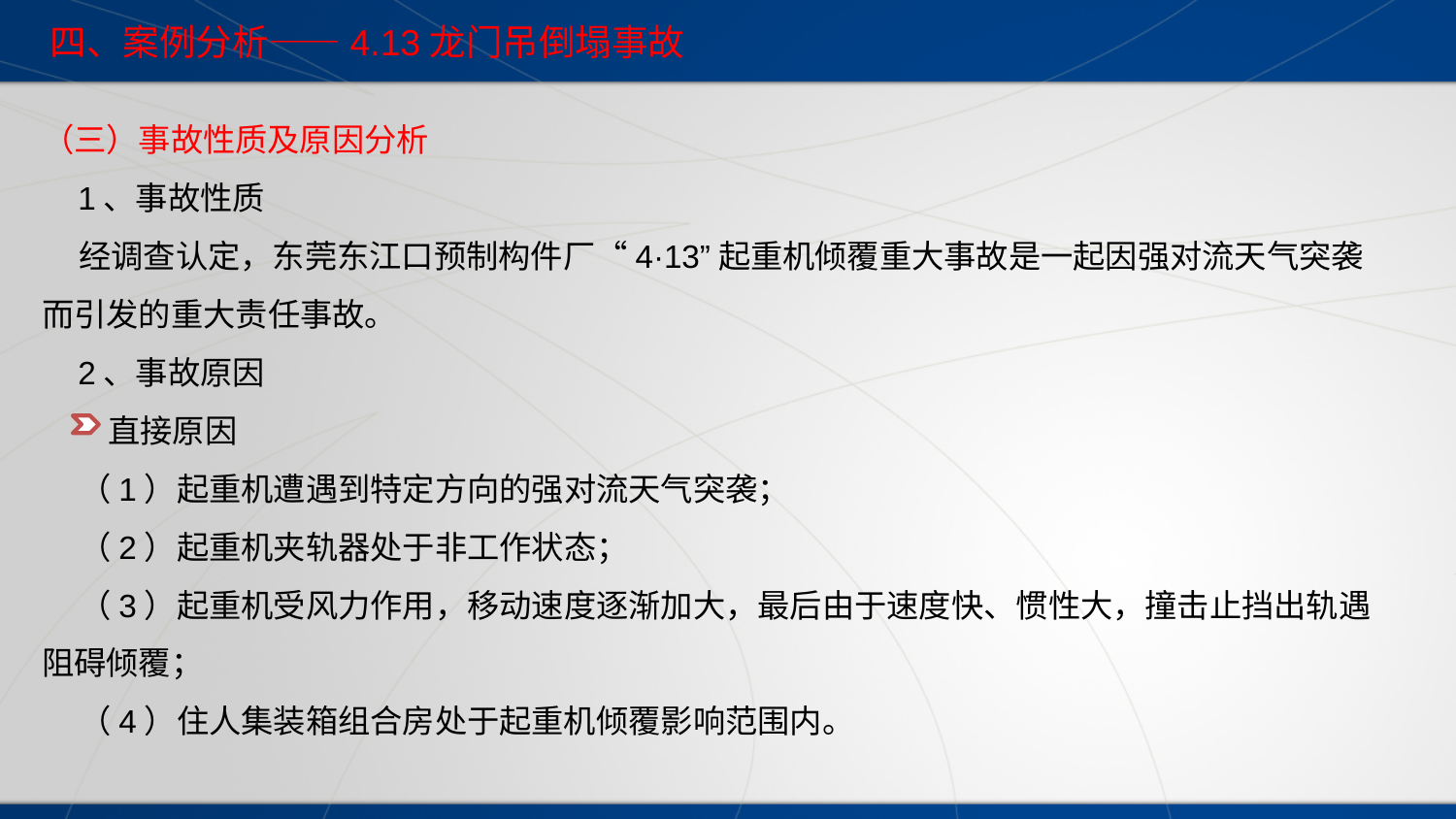

四、案例分析——4.13龙门吊倒塌事故
（三）事故性质及原因分析
    1、事故性质
    经调查认定，东莞东江口预制构件厂“4·13”起重机倾覆重大事故是一起因强对流天气突袭而引发的重大责任事故。
    2、事故原因
        直接原因
    （1）起重机遭遇到特定方向的强对流天气突袭；
    （2）起重机夹轨器处于非工作状态；
    （3）起重机受风力作用，移动速度逐渐加大，最后由于速度快、惯性大，撞击止挡出轨遇阻碍倾覆；
    （4）住人集装箱组合房处于起重机倾覆影响范围内。